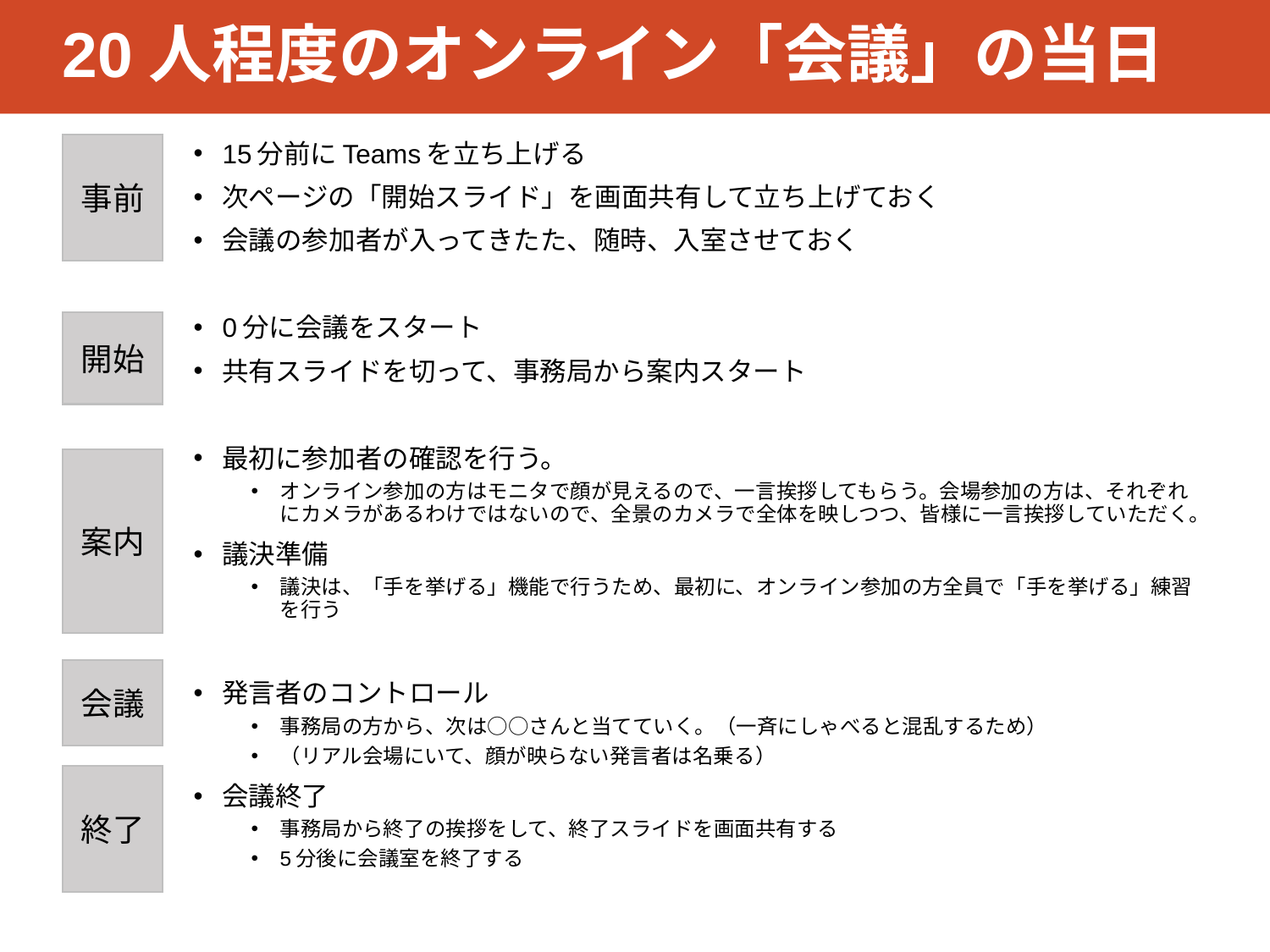

# 20人程度のオンライン「会議」の当日
4
15分前にTeamsを立ち上げる
次ページの「開始スライド」を画面共有して立ち上げておく
会議の参加者が入ってきたた、随時、入室させておく

0分に会議をスタート
共有スライドを切って、事務局から案内スタート

最初に参加者の確認を行う。
オンライン参加の方はモニタで顔が見えるので、一言挨拶してもらう。会場参加の方は、それぞれにカメラがあるわけではないので、全景のカメラで全体を映しつつ、皆様に一言挨拶していただく。
議決準備
議決は、「手を挙げる」機能で行うため、最初に、オンライン参加の方全員で「手を挙げる」練習を行う

発言者のコントロール
事務局の方から、次は○○さんと当てていく。（一斉にしゃべると混乱するため）
（リアル会場にいて、顔が映らない発言者は名乗る）
会議終了
事務局から終了の挨拶をして、終了スライドを画面共有する
5分後に会議室を終了する
事前
開始
案内
会議
終了